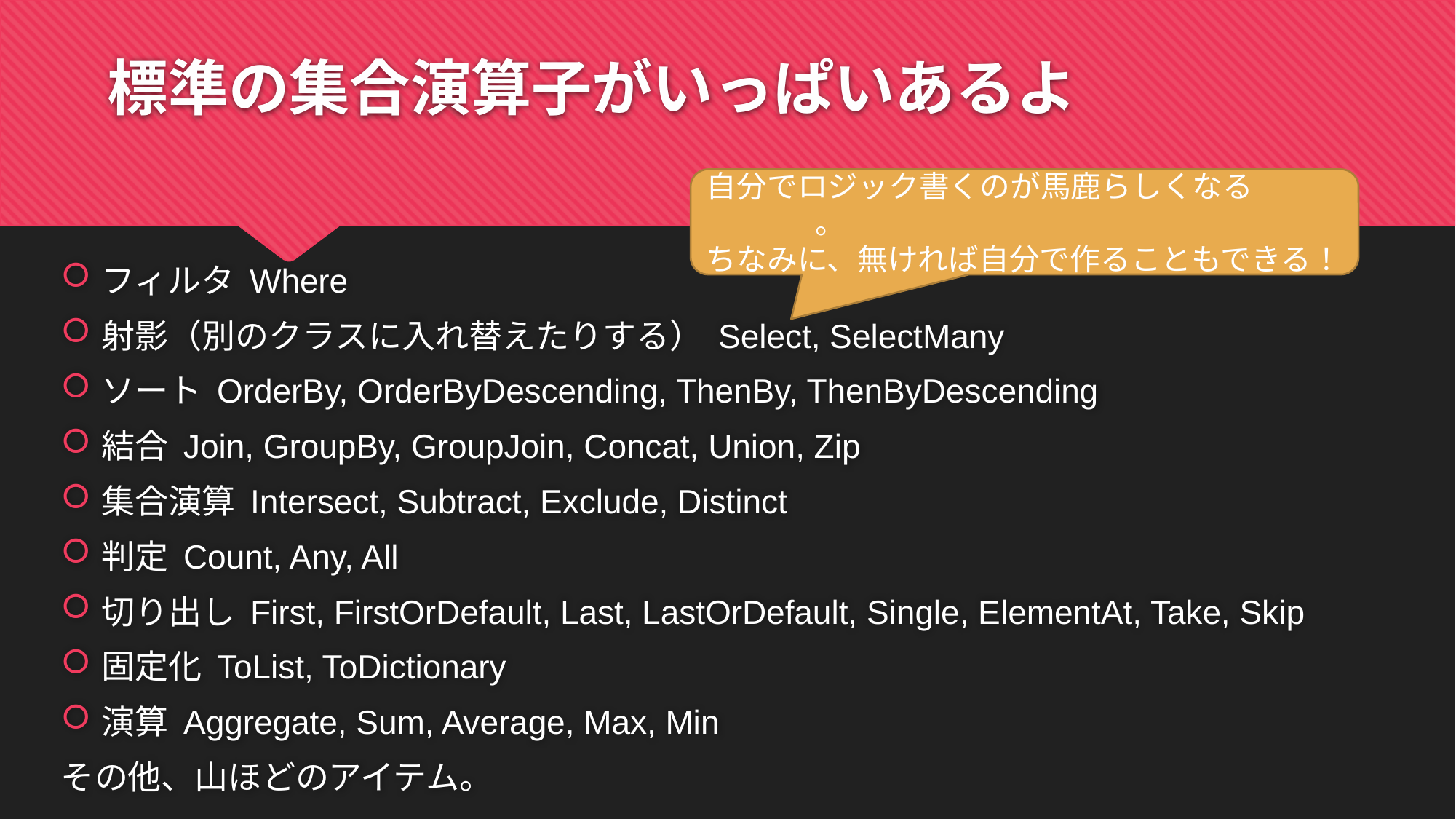

# 標準の集合演算子がいっぱいあるよ
自分でロジック書くのが馬鹿らしくなる	。
ちなみに、無ければ自分で作ることもできる！
フィルタ Where
射影（別のクラスに入れ替えたりする） Select, SelectMany
ソート OrderBy, OrderByDescending, ThenBy, ThenByDescending
結合 Join, GroupBy, GroupJoin, Concat, Union, Zip
集合演算 Intersect, Subtract, Exclude, Distinct
判定 Count, Any, All
切り出し First, FirstOrDefault, Last, LastOrDefault, Single, ElementAt, Take, Skip
固定化 ToList, ToDictionary
演算 Aggregate, Sum, Average, Max, Min
その他、山ほどのアイテム。